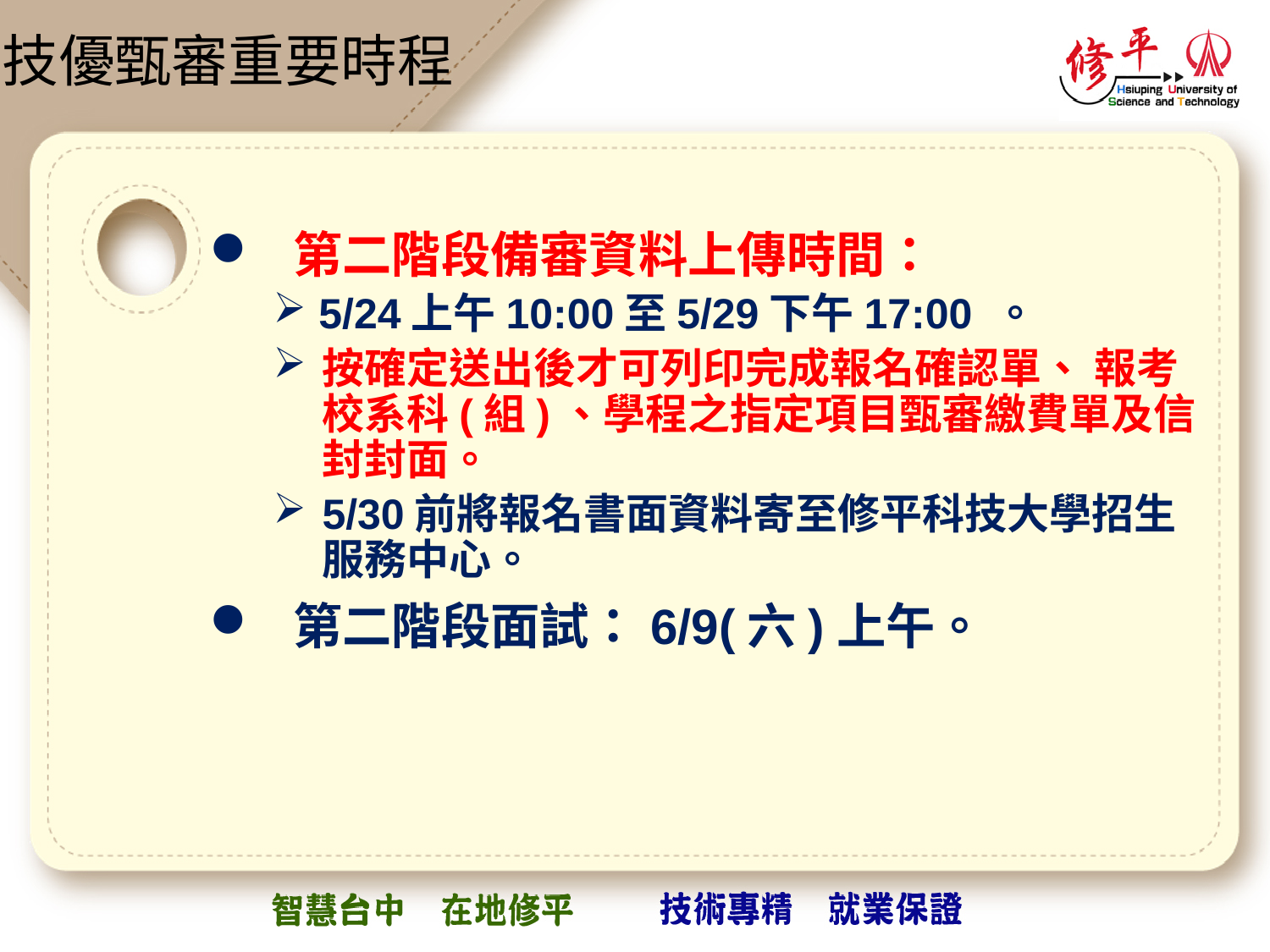

# 技優甄審重要時程
  第二階段備審資料上傳時間：
 5/24上午10:00至5/29下午17:00 。
按確定送出後才可列印完成報名確認單、 報考校系科(組)、學程之指定項目甄審繳費單及信封封面。
5/30前將報名書面資料寄至修平科技大學招生服務中心。
  第二階段面試：6/9(六)上午。